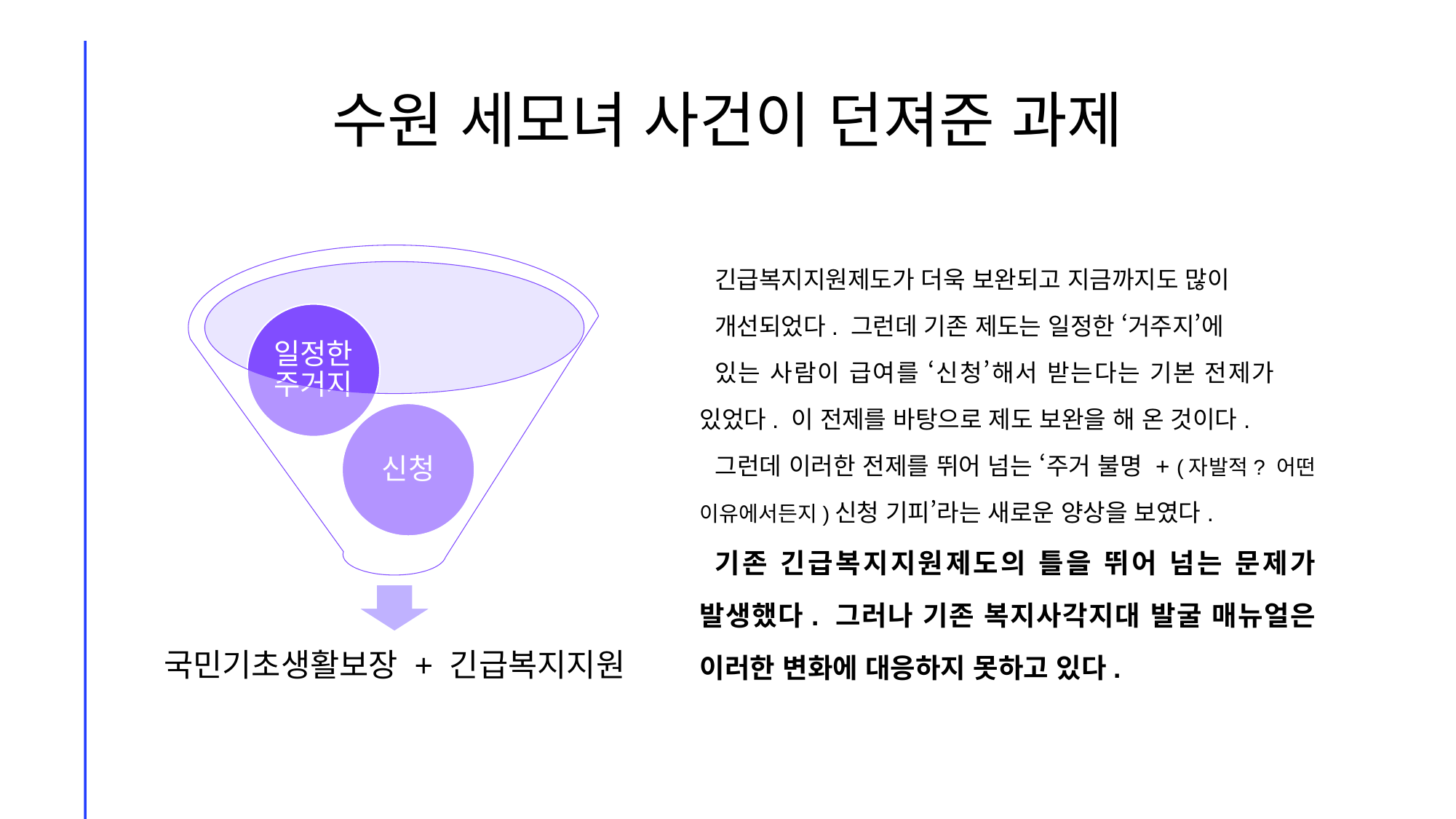

# 수원 세모녀 사건이 던져준 과제
국민기초생활보장 + 긴급복지지원
신청
일정한 주거지
긴급복지지원제도가 더욱 보완되고 지금까지도 많이
개선되었다. 그런데 기존 제도는 일정한 ‘거주지’에
있는 사람이 급여를 ‘신청’해서 받는다는 기본 전제가      있었다. 이 전제를 바탕으로 제도 보완을 해 온 것이다.
그런데 이러한 전제를 뛰어 넘는 ‘주거 불명 + (자발적? 어떤 이유에서든지)신청 기피’라는 새로운 양상을 보였다.
기존 긴급복지지원제도의 틀을 뛰어 넘는 문제가 발생했다. 그러나 기존 복지사각지대 발굴 매뉴얼은 이러한 변화에 대응하지 못하고 있다.